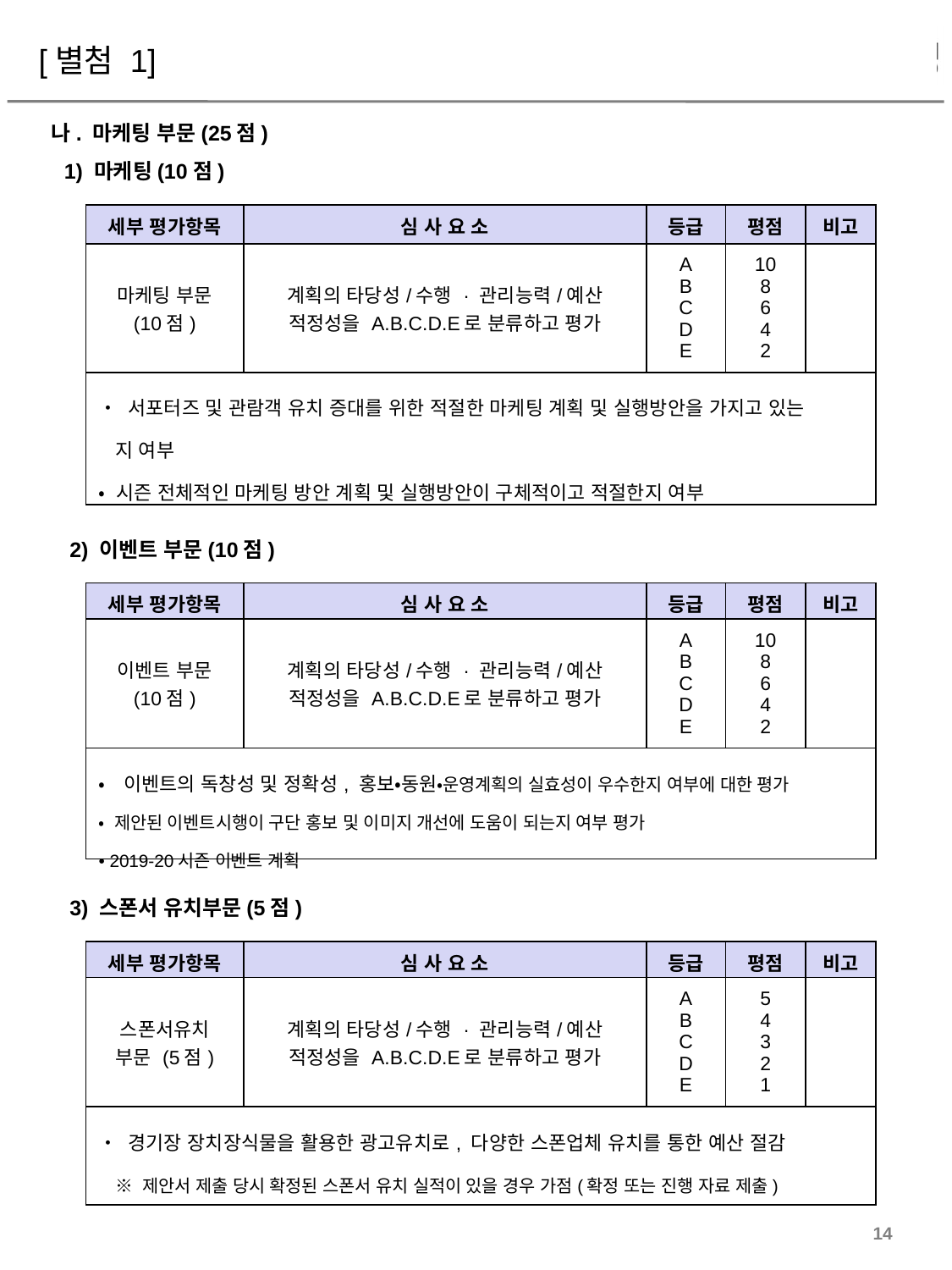

[별첨 1]
   나. 마케팅 부문(25점)
      1) 마케팅(10점)
| 세부 평가항목 | 심 사 요 소 | 등급 | 평점 | 비고 |
| --- | --- | --- | --- | --- |
| 마케팅 부문 (10점) | 계획의 타당성/수행 · 관리능력/예산 적정성을 A.B.C.D.E로 분류하고 평가 | A B C D E | 10 8 6 4 2 |  |
| • 서포터즈 및 관람객 유치 증대를 위한 적절한 마케팅 계획 및 실행방안을 가지고 있는 지 여부 • 시즌 전체적인 마케팅 방안 계획 및 실행방안이 구체적이고 적절한지 여부 |  |  |  |  |
      2) 이벤트 부문(10점)
| 세부 평가항목 | 심 사 요 소 | 등급 | 평점 | 비고 |
| --- | --- | --- | --- | --- |
| 이벤트 부문 (10점) | 계획의 타당성/수행 · 관리능력/예산 적정성을 A.B.C.D.E로 분류하고 평가 | A B C D E | 10 8 6 4 2 |  |
| •이벤트의 독창성 및 정확성, 홍보•동원•운영계획의 실효성이 우수한지 여부에 대한 평가 • 제안된 이벤트시행이 구단 홍보 및 이미지 개선에 도움이 되는지 여부 평가 • 2019-20시즌 이벤트 계획 |  |  |  |  |
      3) 스폰서 유치부문(5점)
| 세부 평가항목 | 심 사 요 소 | 등급 | 평점 | 비고 |
| --- | --- | --- | --- | --- |
| 스폰서유치 부문 (5점) | 계획의 타당성/수행 · 관리능력/예산 적정성을 A.B.C.D.E로 분류하고 평가 | A B C D E | 5 4 3 2 1 |  |
| • 경기장 장치장식물을 활용한 광고유치로, 다양한 스폰업체 유치를 통한 예산 절감 ※ 제안서 제출 당시 확정된 스폰서 유치 실적이 있을 경우 가점(확정 또는 진행 자료 제출) |  |  |  |  |
14